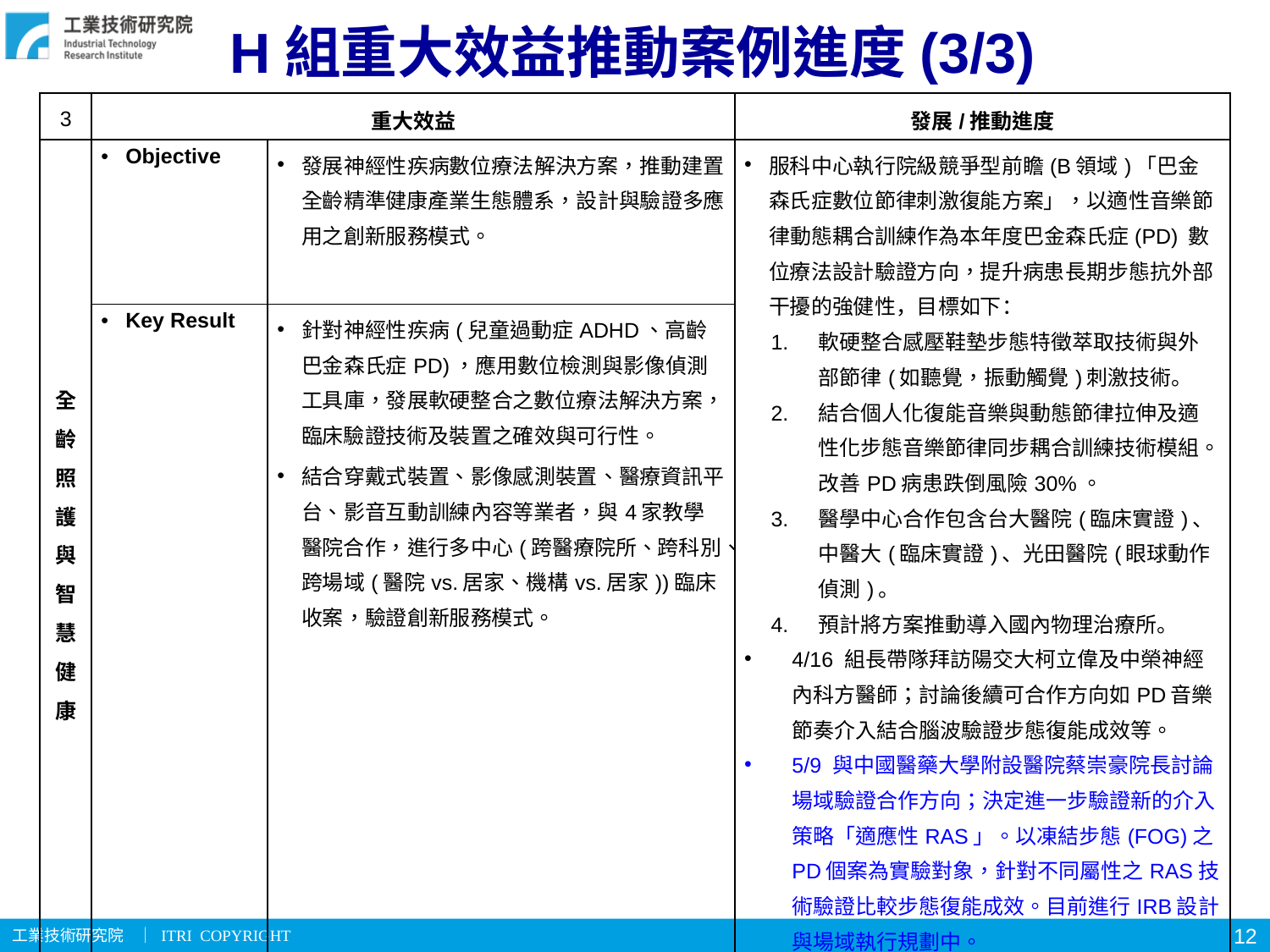

H組重大效益推動案例進度(3/3)
| 3 | 重大效益 |  | 發展/推動進度 |
| --- | --- | --- | --- |
| 全齡照護與智慧健康 | Objective | 發展神經性疾病數位療法解決方案，推動建置全齡精準健康產業生態體系，設計與驗證多應用之創新服務模式。 | 服科中心執行院級競爭型前瞻(B領域)「巴金森氏症數位節律刺激復能方案」，以適性音樂節律動態耦合訓練作為本年度巴金森氏症(PD) 數位療法設計驗證方向，提升病患長期步態抗外部干擾的強健性，目標如下： 軟硬整合感壓鞋墊步態特徵萃取技術與外部節律(如聽覺，振動觸覺)刺激技術。 結合個人化復能音樂與動態節律拉伸及適性化步態音樂節律同步耦合訓練技術模組。改善PD病患跌倒風險30%。 醫學中心合作包含台大醫院(臨床實證)、中醫大(臨床實證)、光田醫院(眼球動作偵測)。 預計將方案推動導入國內物理治療所。 4/16 組長帶隊拜訪陽交大柯立偉及中榮神經內科方醫師；討論後續可合作方向如PD音樂節奏介入結合腦波驗證步態復能成效等。 5/9 與中國醫藥大學附設醫院蔡崇豪院長討論場域驗證合作方向；決定進一步驗證新的介入策略「適應性RAS」。以凍結步態(FOG)之PD個案為實驗對象，針對不同屬性之RAS技術驗證比較步態復能成效。目前進行IRB設計與場域執行規劃中。 |
|  | Key Result | 針對神經性疾病(兒童過動症ADHD、高齡巴金森氏症PD)，應用數位檢測與影像偵測工具庫，發展軟硬整合之數位療法解決方案，臨床驗證技術及裝置之確效與可行性。 結合穿戴式裝置、影像感測裝置、醫療資訊平台、影音互動訓練內容等業者，與4家教學醫院合作，進行多中心(跨醫療院所、跨科別、跨場域(醫院vs.居家、機構vs.居家))臨床收案，驗證創新服務模式。 |  |